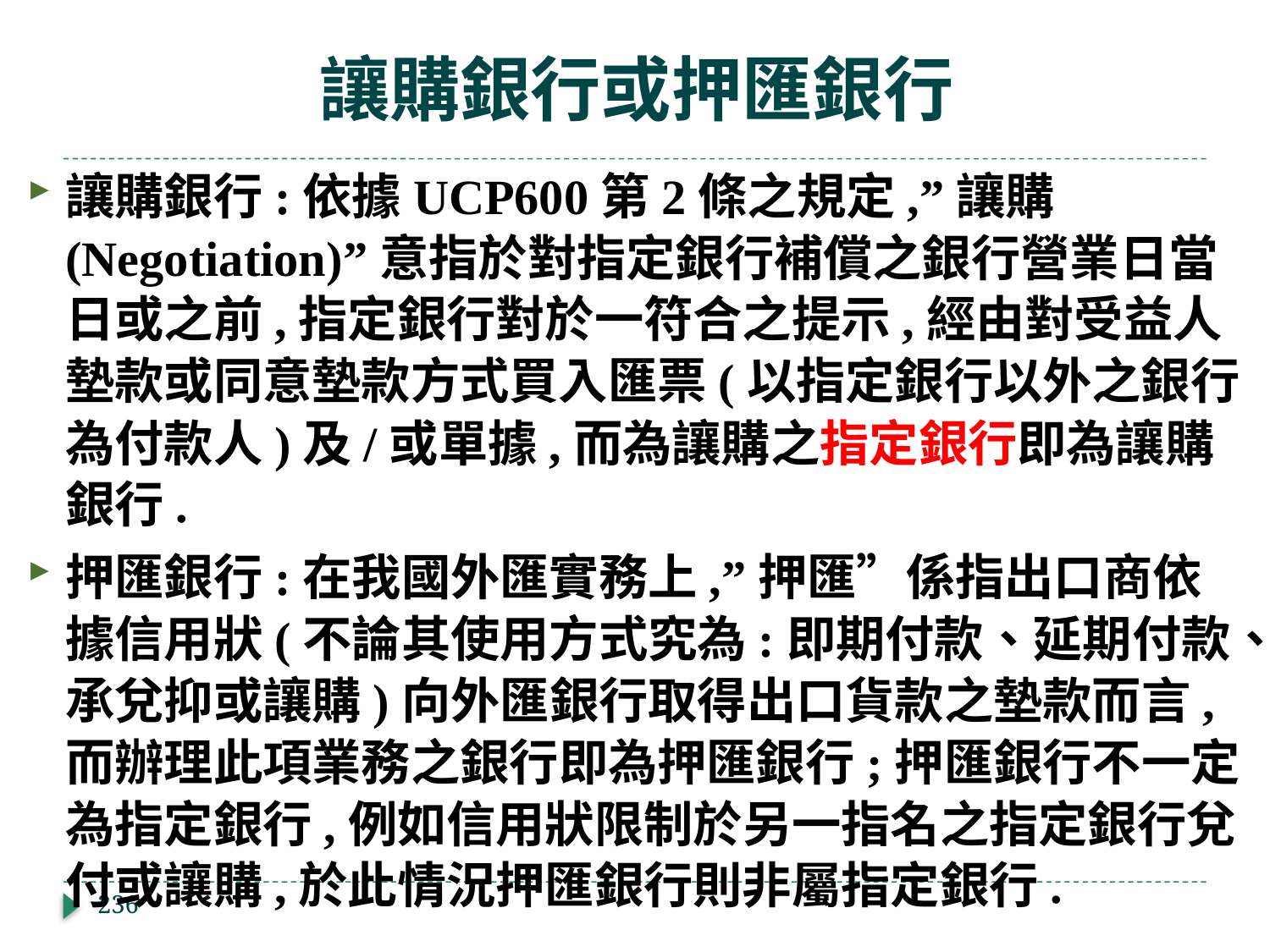

# 讓購銀行或押匯銀行
讓購銀行:依據UCP600第2條之規定,”讓購(Negotiation)”意指於對指定銀行補償之銀行營業日當日或之前,指定銀行對於一符合之提示,經由對受益人墊款或同意墊款方式買入匯票(以指定銀行以外之銀行為付款人)及/或單據,而為讓購之指定銀行即為讓購銀行.
押匯銀行:在我國外匯實務上,”押匯”係指出口商依據信用狀(不論其使用方式究為:即期付款、延期付款、承兌抑或讓購)向外匯銀行取得出口貨款之墊款而言,而辦理此項業務之銀行即為押匯銀行;押匯銀行不一定為指定銀行,例如信用狀限制於另一指名之指定銀行兌付或讓購,於此情況押匯銀行則非屬指定銀行.
236